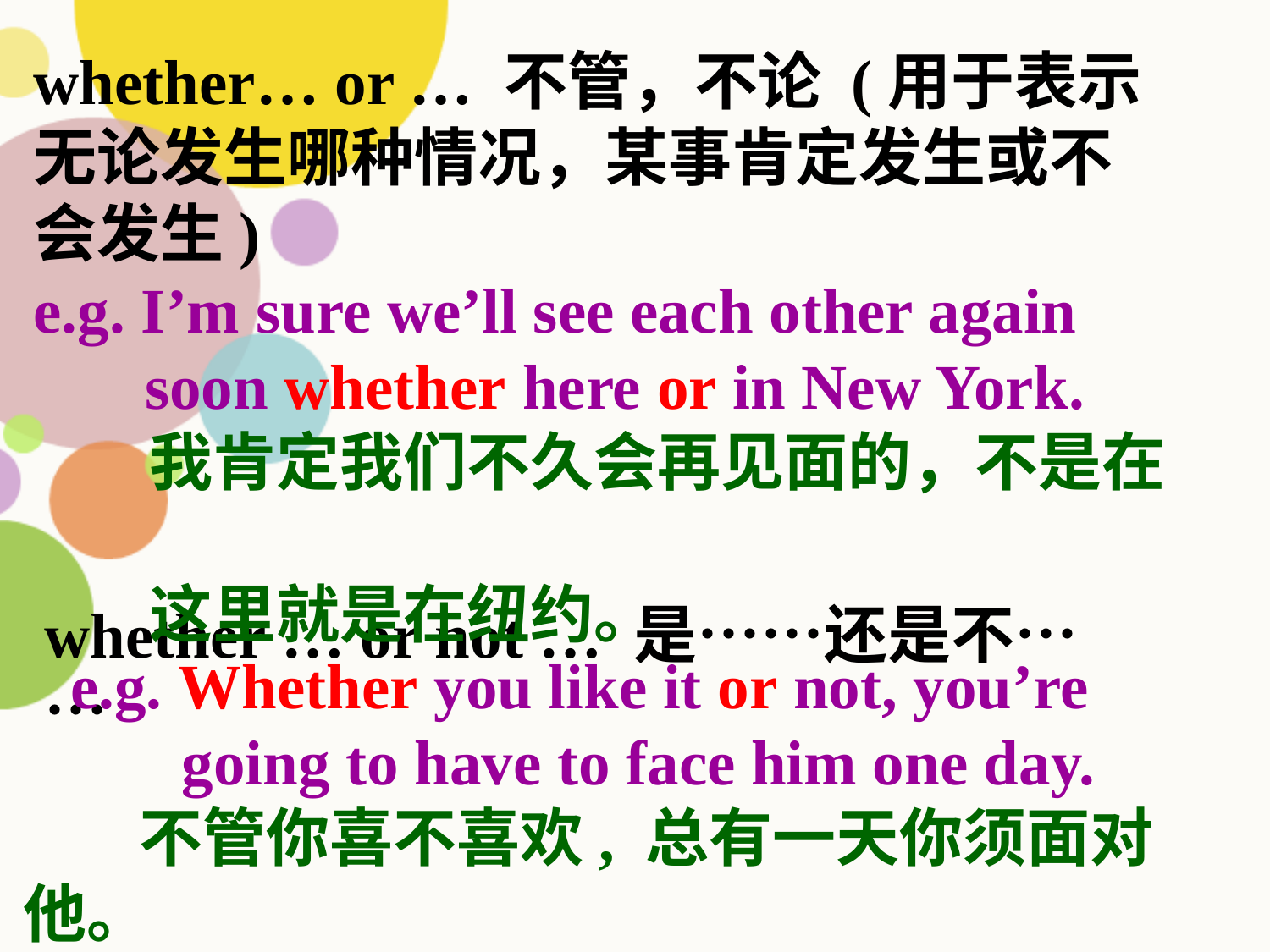

whether… or … 不管，不论 (用于表示无论发生哪种情况，某事肯定发生或不会发生)
e.g. I’m sure we’ll see each other again
       soon whether here or in New York.
       我肯定我们不久会再见面的，不是在
       这里就是在纽约。
whether … or not … 是……还是不……
   e.g. Whether you like it or not, you’re
          going to have to face him one day.
       不管你喜不喜欢, 总有一天你须面对他。